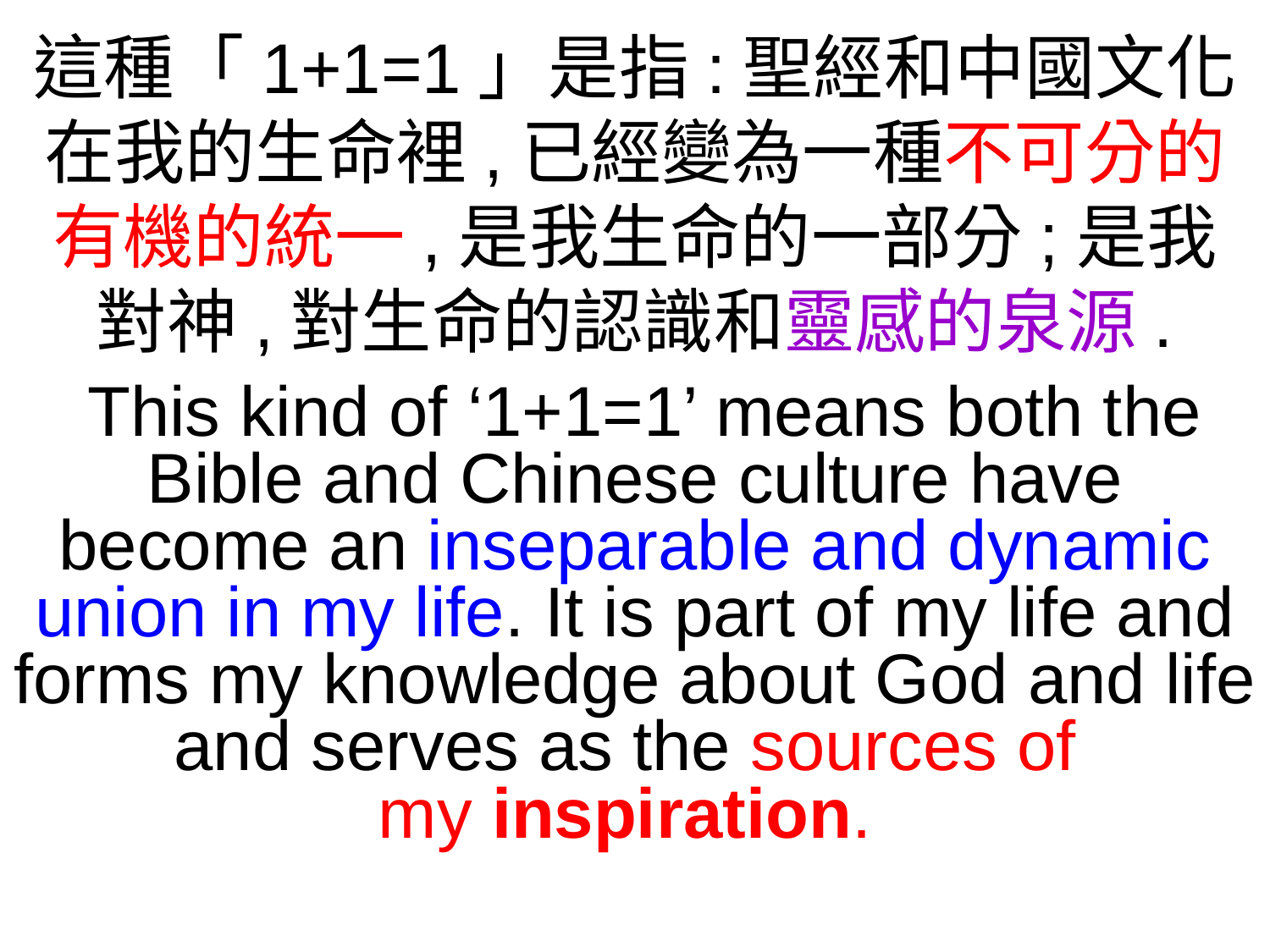

這種「1+1=1」是指:聖經和中國文化在我的生命裡,已經變為一種不可分的有機的統一,是我生命的一部分;是我
對神,對生命的認識和靈感的泉源.
 This kind of ‘1+1=1’ means both the Bible and Chinese culture have become an inseparable and dynamic union in my life. It is part of my life and forms my knowledge about God and life and serves as the sources of
my inspiration.